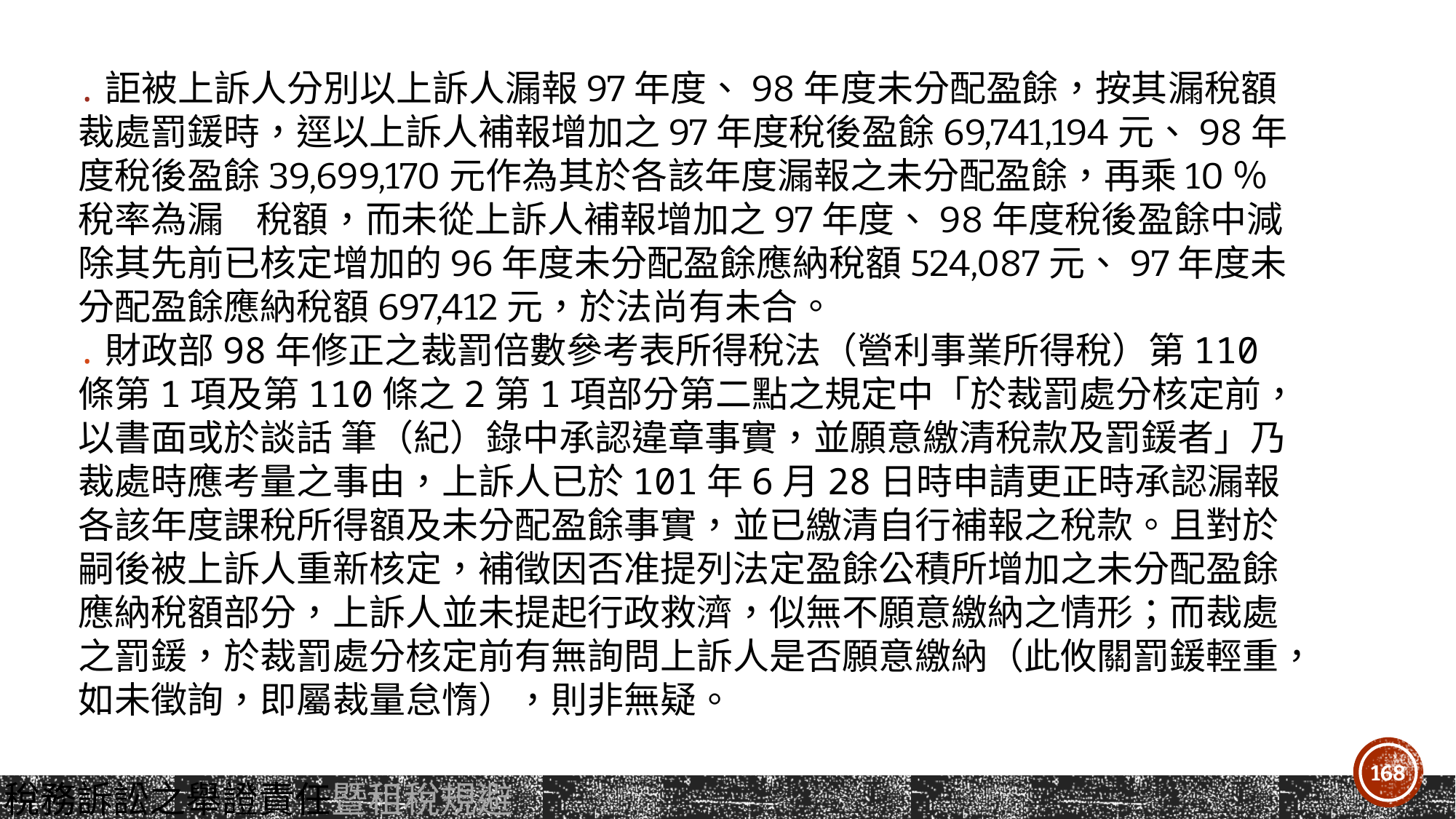

#
․詎被上訴人分別以上訴人漏報97年度、98年度未分配盈餘，按其漏稅額裁處罰鍰時，逕以上訴人補報增加之97年度稅後盈餘69,741,194元、98年度稅後盈餘39,699,170元作為其於各該年度漏報之未分配盈餘，再乘10％稅率為漏    稅額，而未從上訴人補報增加之97年度、98年度稅後盈餘中減除其先前已核定增加的96年度未分配盈餘應納稅額524,087元、97年度未分配盈餘應納稅額697,412元，於法尚有未合。
․財政部98年修正之裁罰倍數參考表所得稅法（營利事業所得稅）第110條第1項及第110條之2第1項部分第二點之規定中「於裁罰處分核定前，以書面或於談話 筆（紀）錄中承認違章事實，並願意繳清稅款及罰鍰者」乃裁處時應考量之事由，上訴人已於101年6月28日時申請更正時承認漏報各該年度課稅所得額及未分配盈餘事實，並已繳清自行補報之稅款。且對於嗣後被上訴人重新核定，補徵因否准提列法定盈餘公積所增加之未分配盈餘應納稅額部分，上訴人並未提起行政救濟，似無不願意繳納之情形；而裁處之罰鍰，於裁罰處分核定前有無詢問上訴人是否願意繳納（此攸關罰鍰輕重，如未徵詢，即屬裁量怠惰），則非無疑。
168